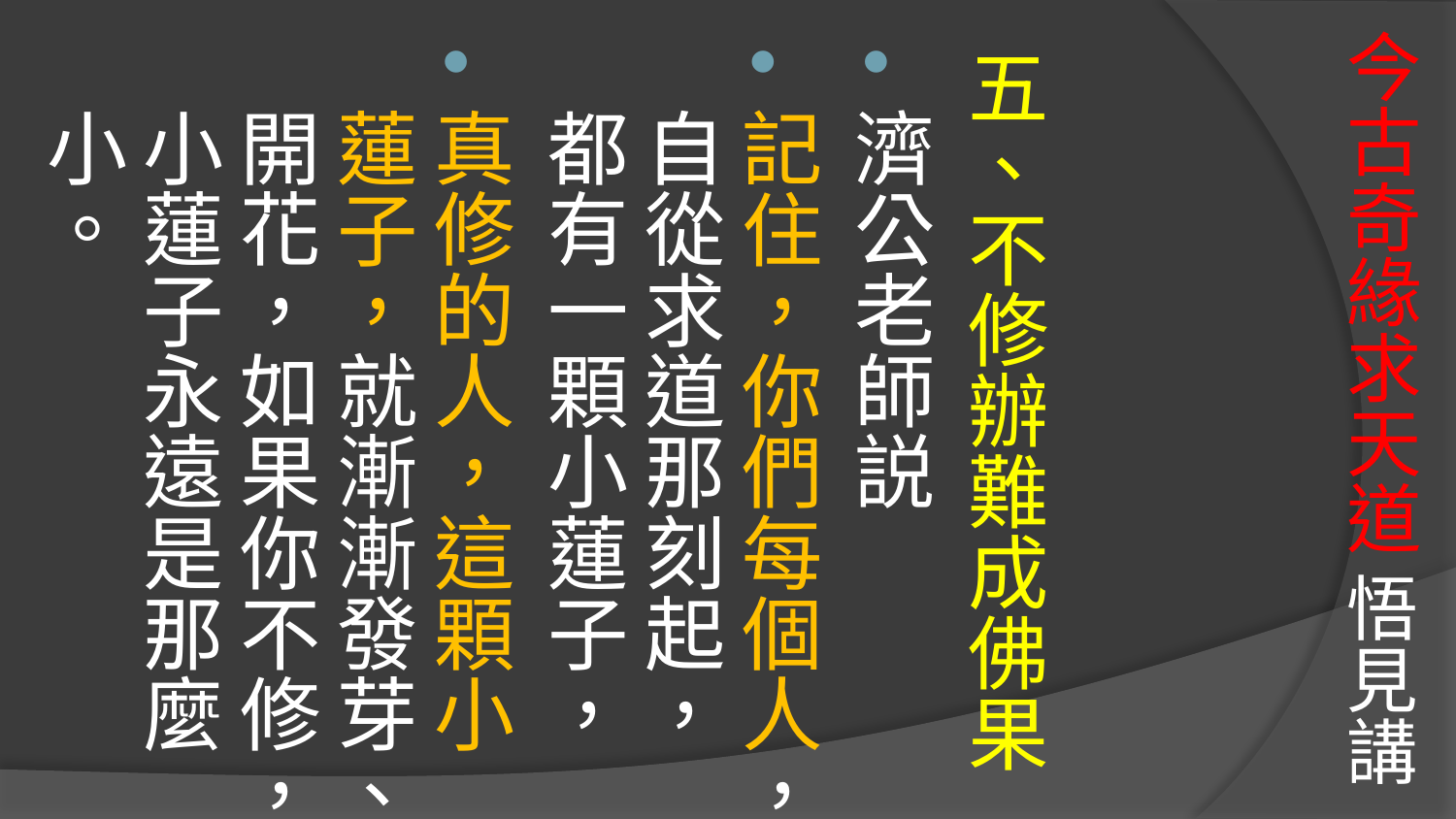

# 今古奇緣求天道 悟見講
五、不修辦難成佛果
濟公老師説
記住，你們每個人，自從求道那刻起，都有一顆小蓮子，
真修的人，這顆小蓮子，就漸漸發芽、開花，如果你不修，小蓮子永遠是那麼小。